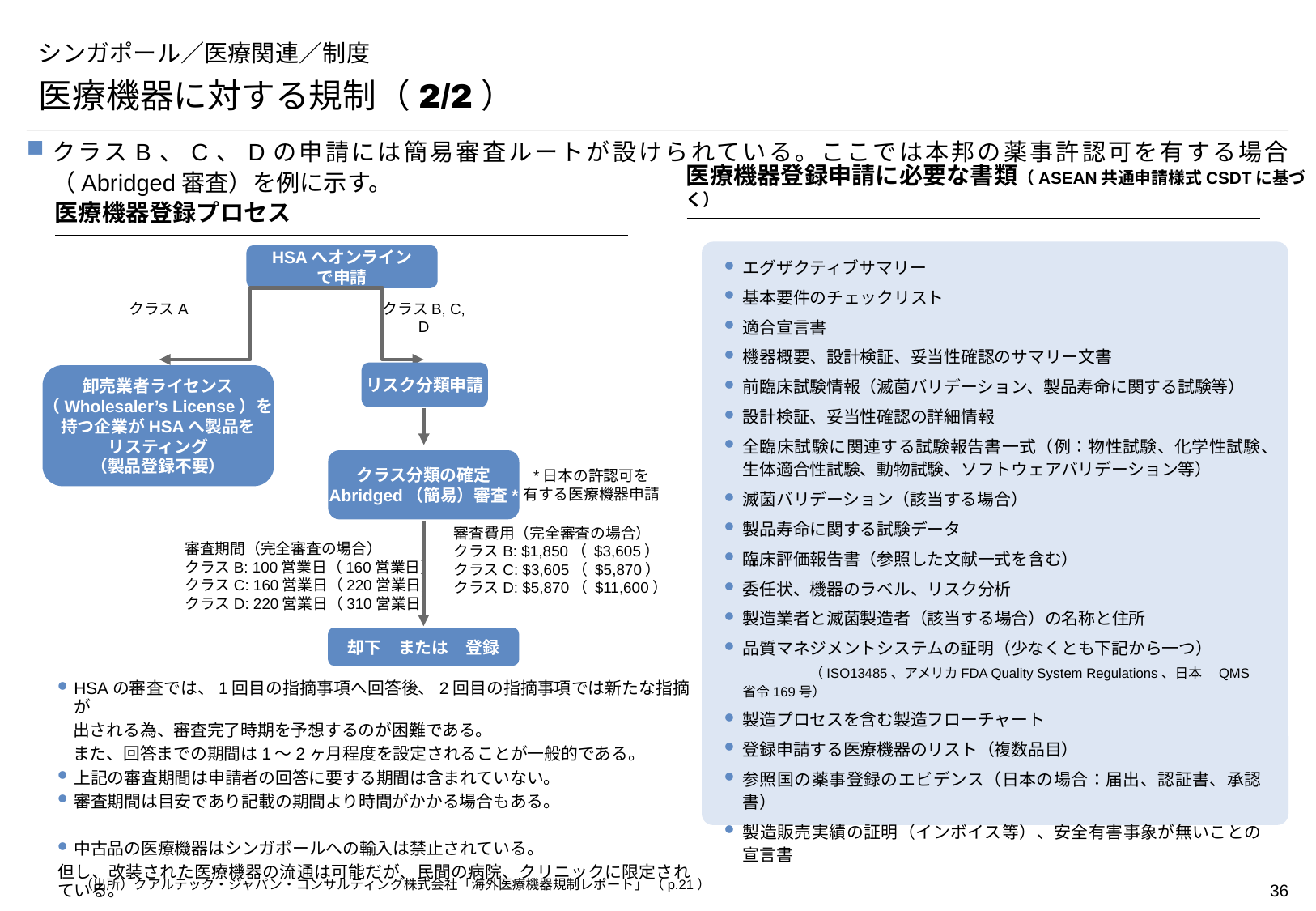

# シンガポール／医療関連／制度
医療機器に対する規制（2/2）
クラスB、C、Dの申請には簡易審査ルートが設けられている。ここでは本邦の薬事許認可を有する場合（Abridged審査）を例に示す。
医療機器登録申請に必要な書類（ASEAN共通申請様式CSDTに基づく）
医療機器登録プロセス
エグザクティブサマリー
基本要件のチェックリスト
適合宣言書
機器概要、設計検証、妥当性確認のサマリー文書
前臨床試験情報（滅菌バリデーション、製品寿命に関する試験等）
設計検証、妥当性確認の詳細情報
全臨床試験に関連する試験報告書一式（例：物性試験、化学性試験、生体適合性試験、動物試験、ソフトウェアバリデーション等）
滅菌バリデーション（該当する場合）
製品寿命に関する試験データ
臨床評価報告書（参照した文献一式を含む）
委任状、機器のラベル、リスク分析
製造業者と滅菌製造者（該当する場合）の名称と住所
品質マネジメントシステムの証明（少なくとも下記から一つ）　　　　　　（ISO13485、アメリカFDA Quality System Regulations、日本　QMS省令169号）
製造プロセスを含む製造フローチャート
登録申請する医療機器のリスト（複数品目）
参照国の薬事登録のエビデンス（日本の場合：届出、認証書、承認書）
製造販売実績の証明（インボイス等）、安全有害事象が無いことの宣言書
HSAへオンライン
で申請
クラスB, C, D
クラスA
リスク分類申請
卸売業者ライセンス
（Wholesaler’s License）を
持つ企業がHSAへ製品を
リスティング
（製品登録不要）
クラス分類の確定
Abridged（簡易）審査*
*日本の許認可を
有する医療機器申請
審査費用（完全審査の場合）
クラスB: $1,850（ $3,605）
クラスC: $3,605（ $5,870）
クラスD: $5,870（ $11,600）
審査期間（完全審査の場合）
クラスB: 100営業日（160営業日）
クラスC: 160営業日（220営業日）
クラスD: 220営業日（310営業日）
却下　または　登録
HSAの審査では、1回目の指摘事項へ回答後、2回目の指摘事項では新たな指摘が
   出される為、審査完了時期を予想するのが困難である。
   また、回答までの期間は1〜2ヶ月程度を設定されることが一般的である。
上記の審査期間は申請者の回答に要する期間は含まれていない。
審査期間は目安であり記載の期間より時間がかかる場合もある。

中古品の医療機器はシンガポールへの輸入は禁止されている。
但し、改装された医療機器の流通は可能だが、民間の病院、クリニックに限定されている。
（出所）クアルテック・ジャパン・コンサルティング株式会社「海外医療機器規制レポート」 （p.21）